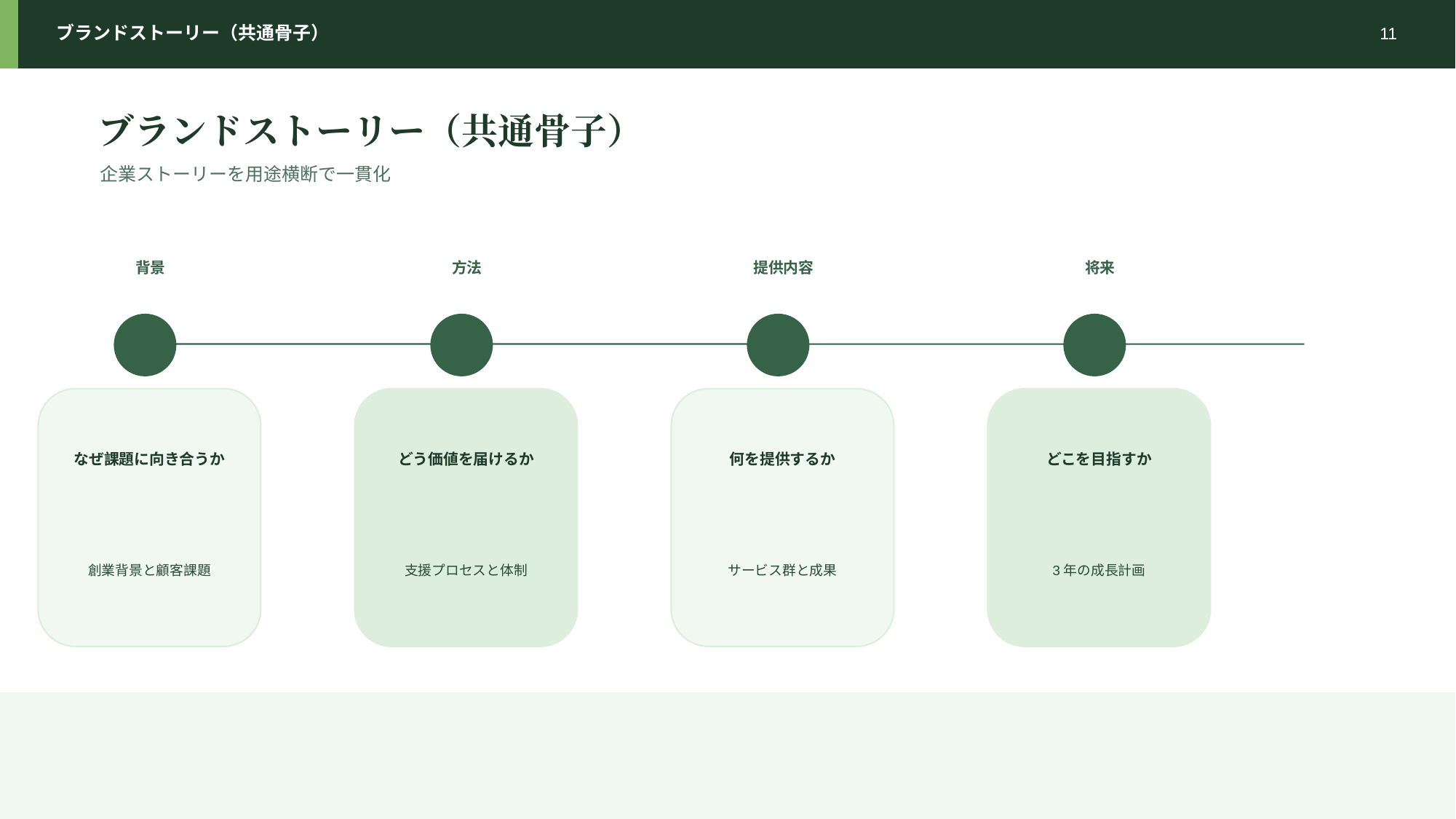

ブランドストーリー（共通骨子）
11
ブランドストーリー（共通骨子）
企業ストーリーを用途横断で一貫化
背景
方法
提供内容
将来

なぜ課題に向き合うか
どう価値を届けるか
何を提供するか
どこを目指すか
創業背景と顧客課題
支援プロセスと体制
サービス群と成果
3年の成長計画